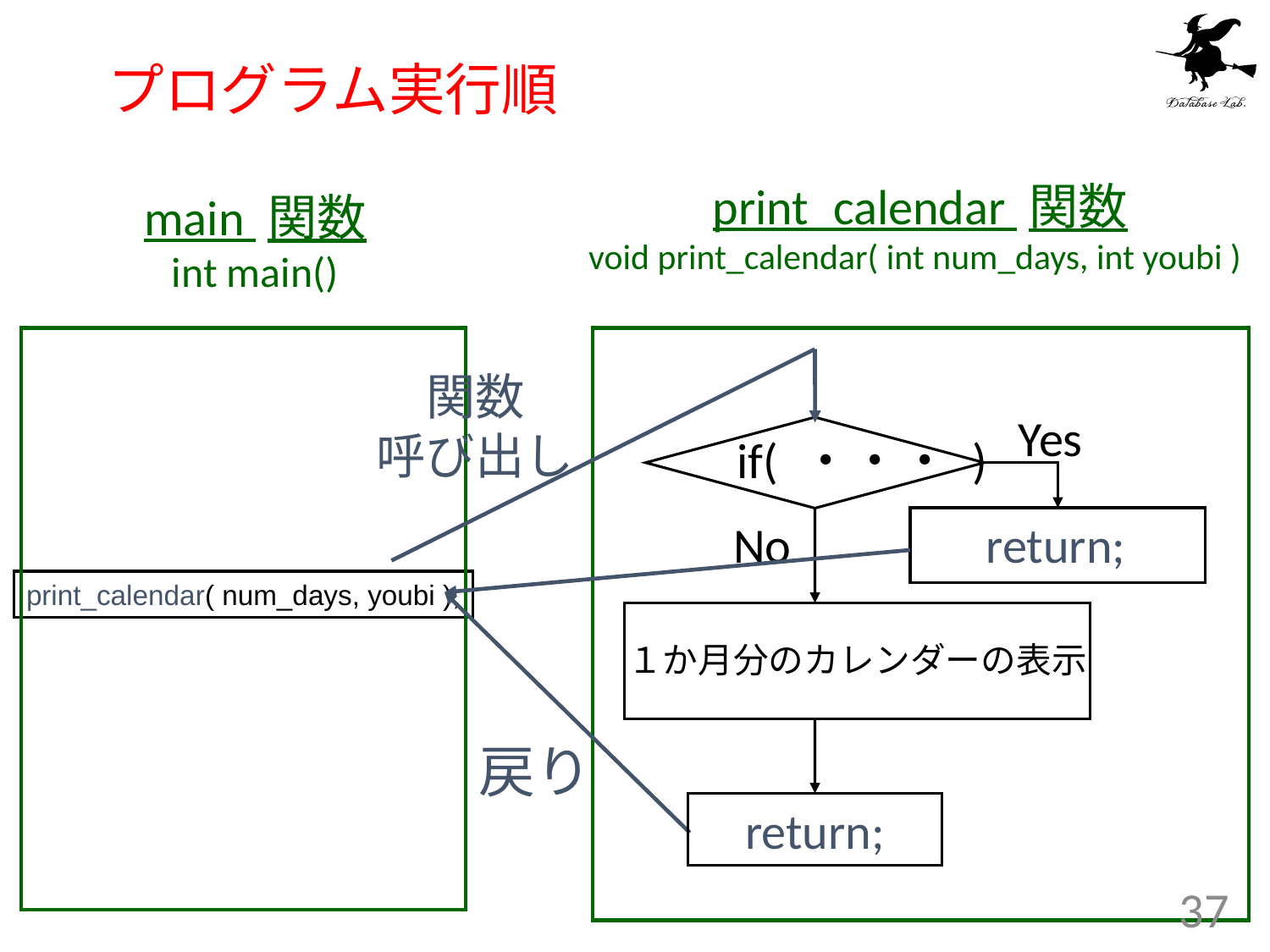

# プログラム実行順
print_calendar 関数
void print_calendar( int num_days, int youbi )
main 関数
int main()

関数
呼び出し
Yes

if( ・・・ )

No

return;

print_calendar( num_days, youbi );

１か月分のカレンダーの表示

戻り
    return;
37